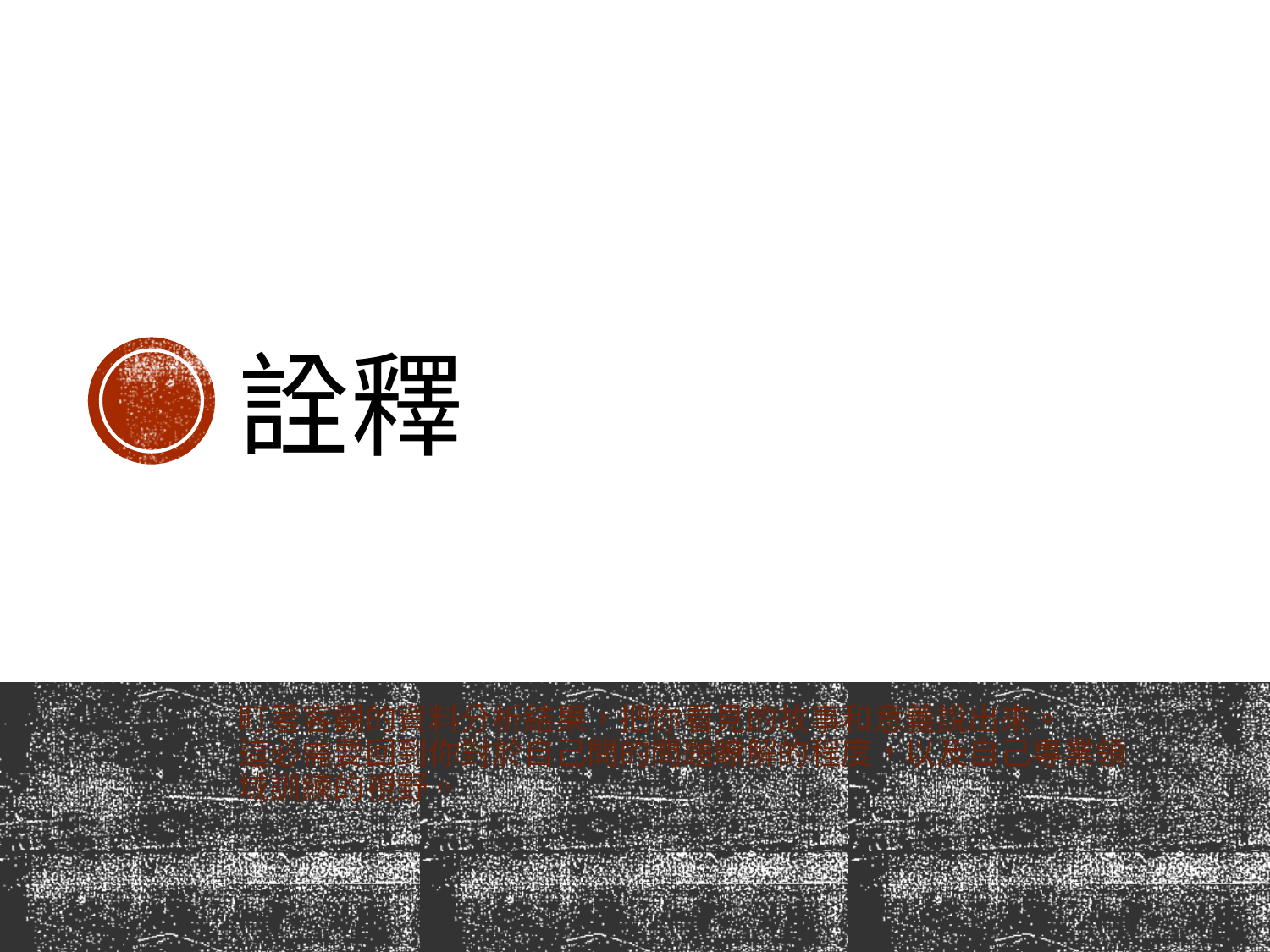

# 詮釋
盯著客觀的資料分析結果，把你看見的故事和意義說出來。
這必需要回到你對於自己問的問題瞭解的程度，以及自己專業領域訓練的視野。